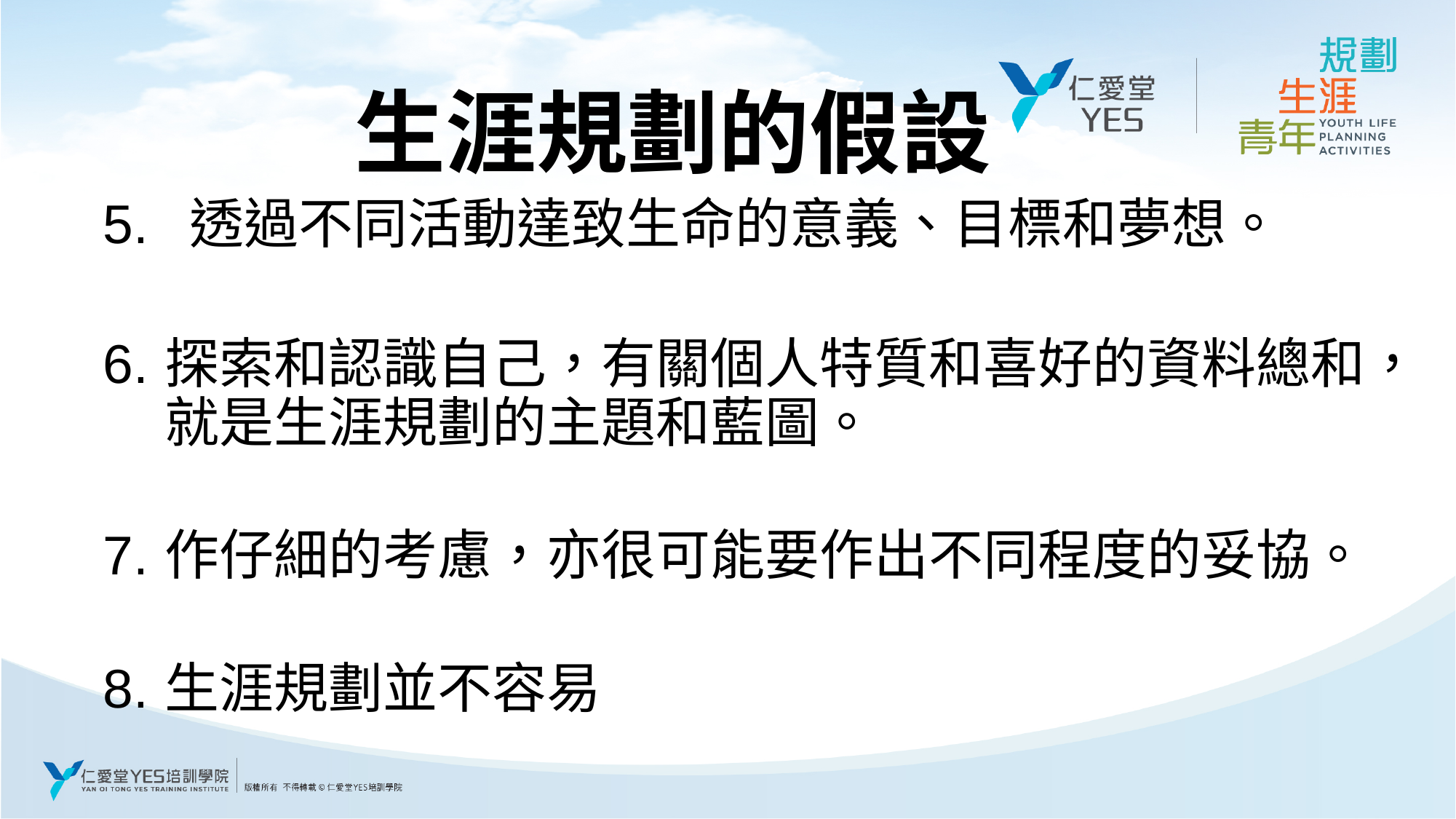

生涯規劃的假設
 透過不同活動達致生命的意義、目標和夢想。
探索和認識自己，有關個人特質和喜好的資料總和，就是生涯規劃的主題和藍圖。
作仔細的考慮，亦很可能要作出不同程度的妥協。
生涯規劃並不容易